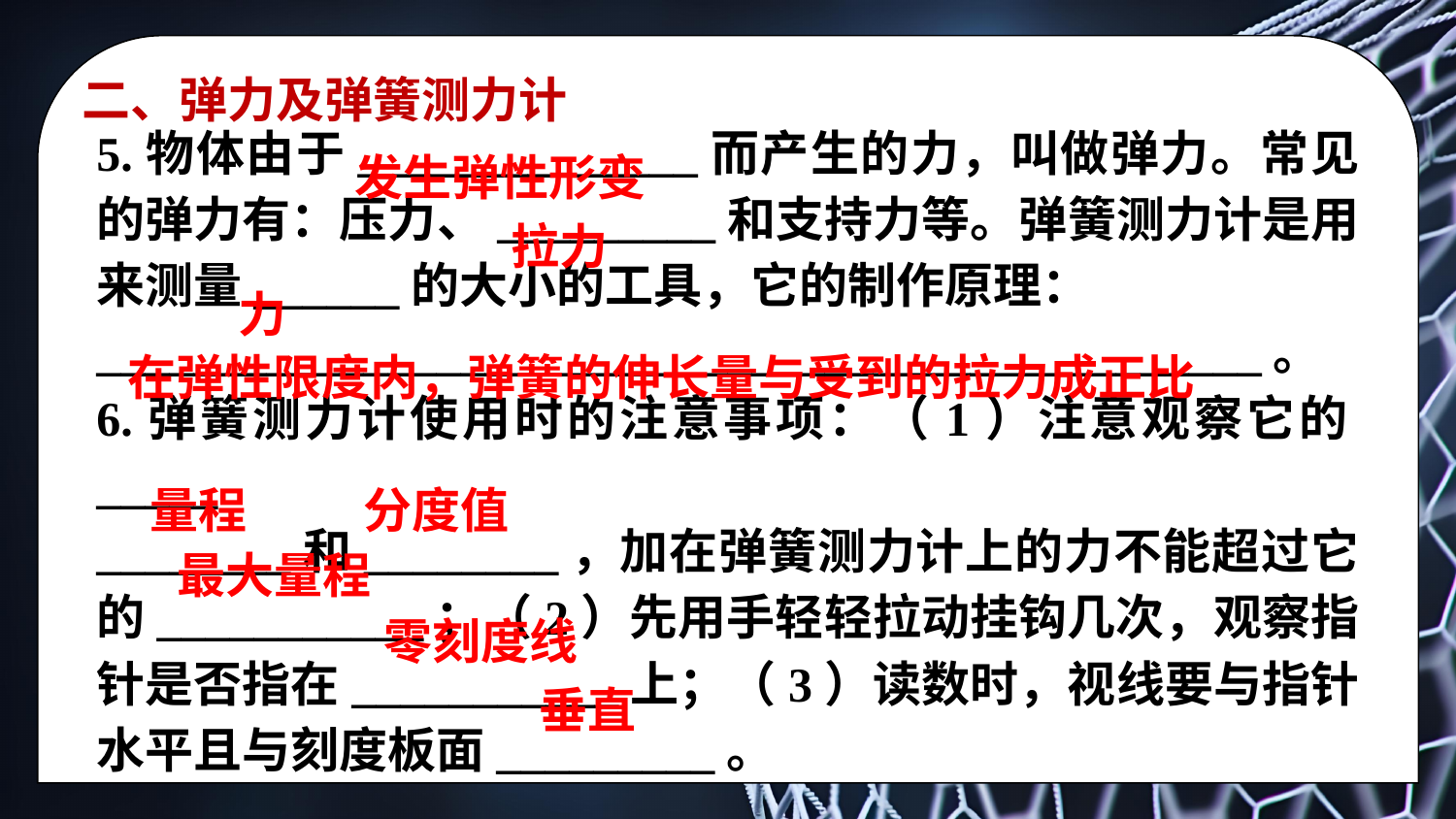

二、弹力及弹簧测力计
5.物体由于______________而产生的力，叫做弹力。常见的弹力有：压力、_________和支持力等。弹簧测力计是用来测量______的大小的工具，它的制作原理：
________________________________________________。
6.弹簧测力计使用时的注意事项：（1）注意观察它的_____
________和________，加在弹簧测力计上的力不能超过它的___________；（2）先用手轻轻拉动挂钩几次，观察指针是否指在___________上；（3）读数时，视线要与指针水平且与刻度板面_________。
发生弹性形变
拉力
力
在弹性限度内，弹簧的伸长量与受到的拉力成正比
量程
分度值
最大量程
零刻度线
垂直